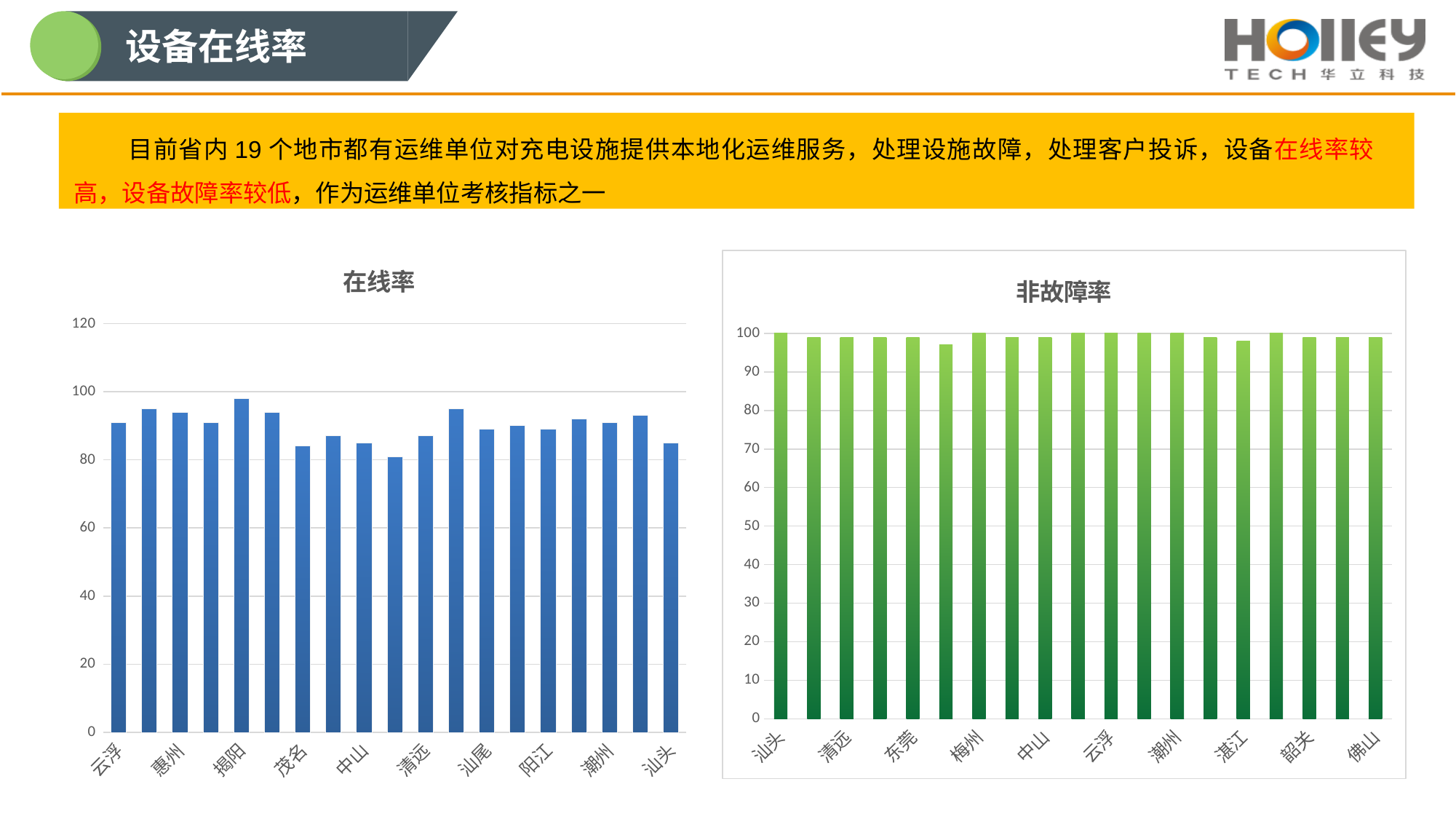

设备在线率

目前省内19个地市都有运维单位对充电设施提供本地化运维服务，处理设施故障，处理客户投诉，设备在线率较高，设备故障率较低，作为运维单位考核指标之一

### Chart: 在线率

| Category | 在线率 |
|---|---|
| 云浮 | 91.0 |
| 江门 | 95.0 |
| 惠州 | 94.0 |
| 河源 | 91.0 |
| 揭阳 | 98.0 |
| 佛山 | 94.0 |
| 茂名 | 84.0 |
| 韶关 | 87.0 |
| 中山 | 85.0 |
| 肇庆 | 81.0 |
| 清远 | 87.0 |
| 湛江 | 95.0 |
| 汕尾 | 89.0 |
| 珠海 | 90.0 |
| 阳江 | 89.0 |
| 东莞 | 92.0 |
| 潮州 | 91.0 |
| 梅州 | 93.0 |
| 汕头 | 85.0 |

### Chart: 非故障率

| Category | 非故障率 |
|---|---|
| 汕头 | 100.0 |
| 揭阳 | 99.0 |
| 清远 | 99.0 |
| 河源 | 99.0 |
| 东莞 | 99.0 |
| 珠海 | 97.0 |
| 梅州 | 100.0 |
| 肇庆 | 99.0 |
| 中山 | 99.0 |
| 江门 | 100.0 |
| 云浮 | 100.0 |
| 惠州 | 100.0 |
| 潮州 | 100.0 |
| 茂名 | 99.0 |
| 湛江 | 98.0 |
| 汕尾 | 100.0 |
| 韶关 | 99.0 |
| 阳江 | 99.0 |
| 佛山 | 99.0 |